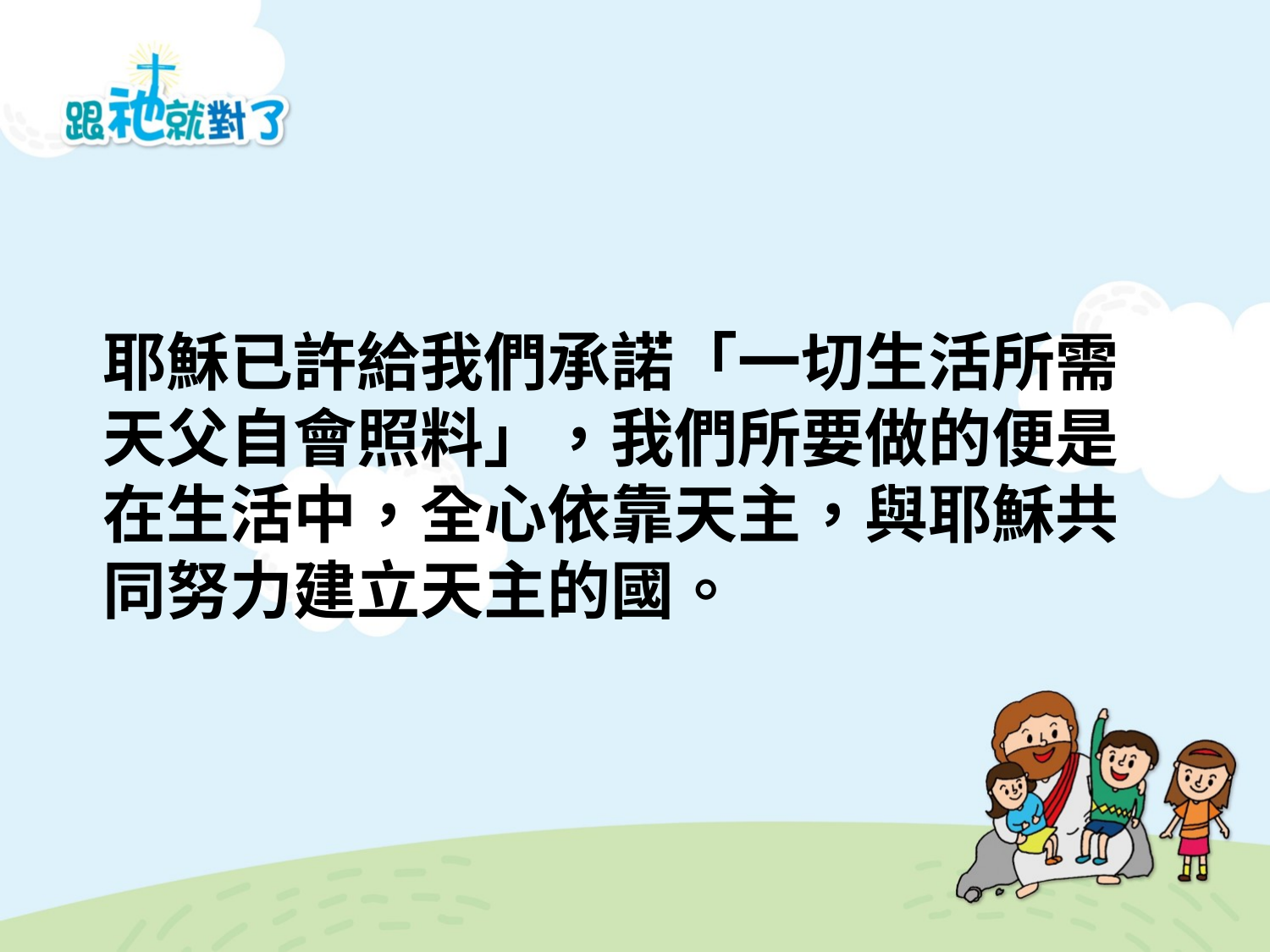

耶穌已許給我們承諾「一切生活所需天父自會照料」，我們所要做的便是在生活中，全心依靠天主，與耶穌共同努力建立天主的國。